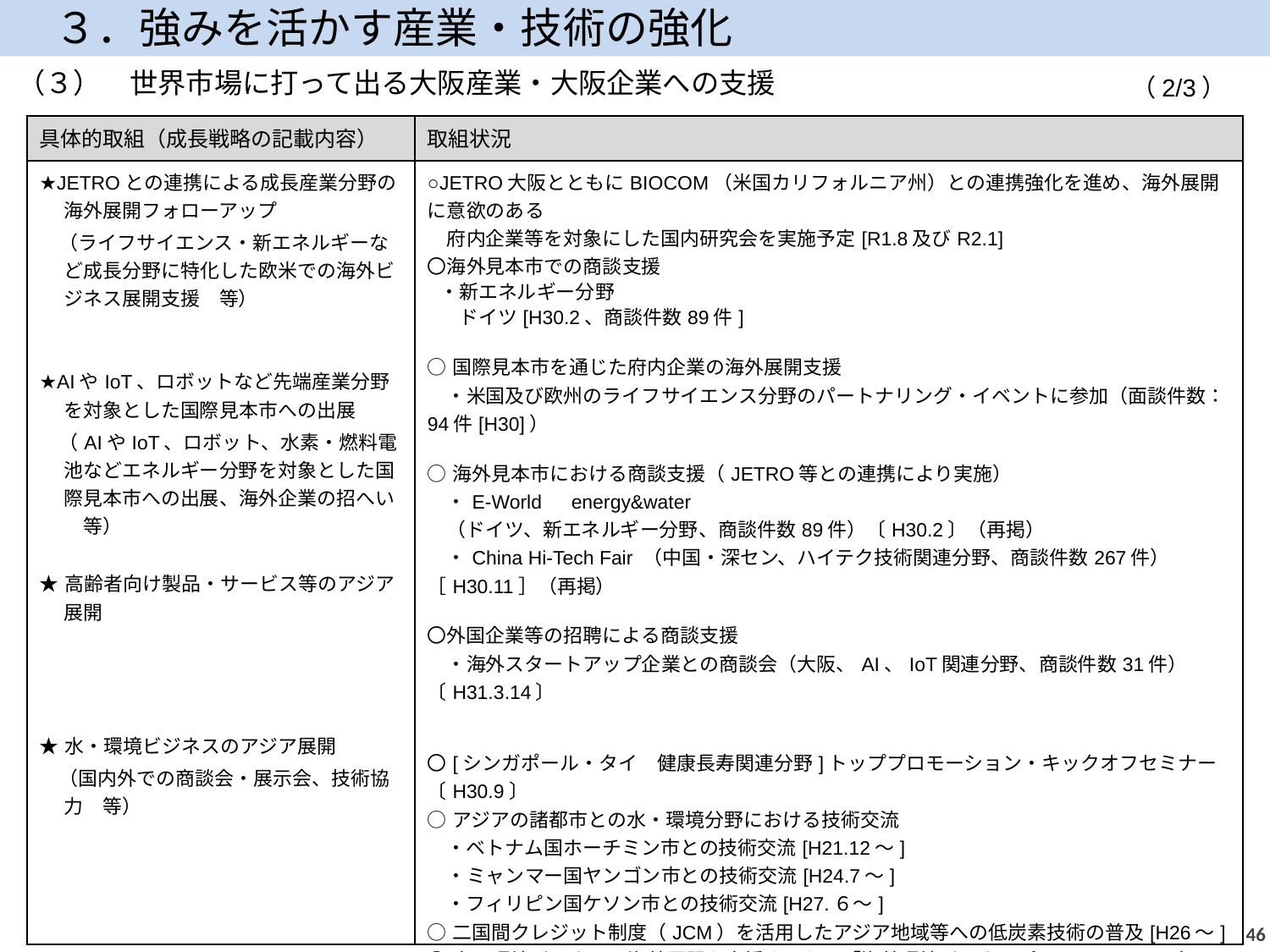

３．強みを活かす産業・技術の強化
（３）　世界市場に打って出る大阪産業・大阪企業への支援
（2/3）
| 具体的取組（成長戦略の記載内容） | 取組状況 |
| --- | --- |
| ★JETROとの連携による成長産業分野の海外展開フォローアップ 　（ライフサイエンス・新エネルギーなど成長分野に特化した欧米での海外ビジネス展開支援　等） ★AIやIoT、ロボットなど先端産業分野を対象とした国際見本市への出展 　（AIやIoT、ロボット、水素・燃料電池などエネルギー分野を対象とした国際見本市への出展、海外企業の招へい　等） ★高齢者向け製品・サービス等のアジア展開 ★水・環境ビジネスのアジア展開 　（国内外での商談会・展示会、技術協力　等） | ○JETRO大阪とともにBIOCOM（米国カリフォルニア州）との連携強化を進め、海外展開に意欲のある　 　府内企業等を対象にした国内研究会を実施予定[R1.8及びR2.1] 〇海外見本市での商談支援 ・新エネルギー分野 　ドイツ[H30.2、商談件数89件]　 ○国際見本市を通じた府内企業の海外展開支援 　・米国及び欧州のライフサイエンス分野のパートナリング・イベントに参加（面談件数：94件[H30]） ○海外見本市における商談支援（JETRO等との連携により実施） 　・E-World　energy&water 　（ドイツ、新エネルギー分野、商談件数89件）〔H30.2〕（再掲） 　・China Hi-Tech Fair （中国・深セン、ハイテク技術関連分野、商談件数267件）［H30.11］（再掲） 〇外国企業等の招聘による商談支援 　・海外スタートアップ企業との商談会（大阪、AI、IoT関連分野、商談件数31件）〔H31.3.14〕 〇[シンガポール・タイ　健康長寿関連分野]トッププロモーション・キックオフセミナー〔H30.9〕 ○アジアの諸都市との水・環境分野における技術交流 　・ベトナム国ホーチミン市との技術交流[H21.12～] 　・ミャンマー国ヤンゴン市との技術交流[H24.7～] 　・フィリピン国ケソン市との技術交流[H27.６～] ○二国間クレジット制度（JCM）を活用したアジア地域等への低炭素技術の普及[H26～] ○水・環境ビジネスの海外展開を支援するため「海外環境ビジネスプラットフォーム事業」を実施 　・ASEAN・インドのバイヤー企業との「環境・水ビジネス商談会」（商談件数163件）〔H30.10〕 |
46